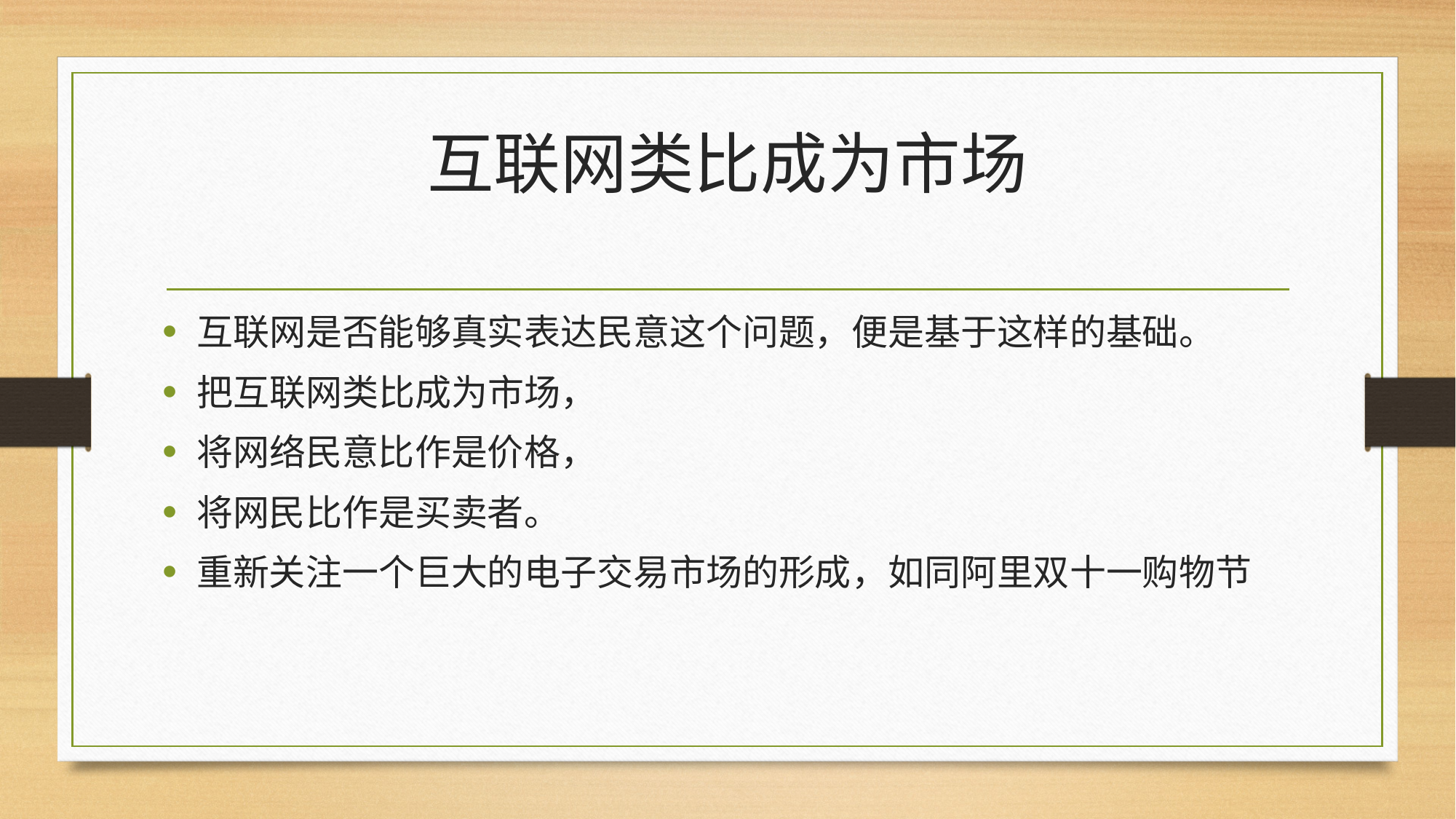

# 互联网类比成为市场
互联网是否能够真实表达民意这个问题，便是基于这样的基础。
把互联网类比成为市场，
将网络民意比作是价格，
将网民比作是买卖者。
重新关注一个巨大的电子交易市场的形成，如同阿里双十一购物节